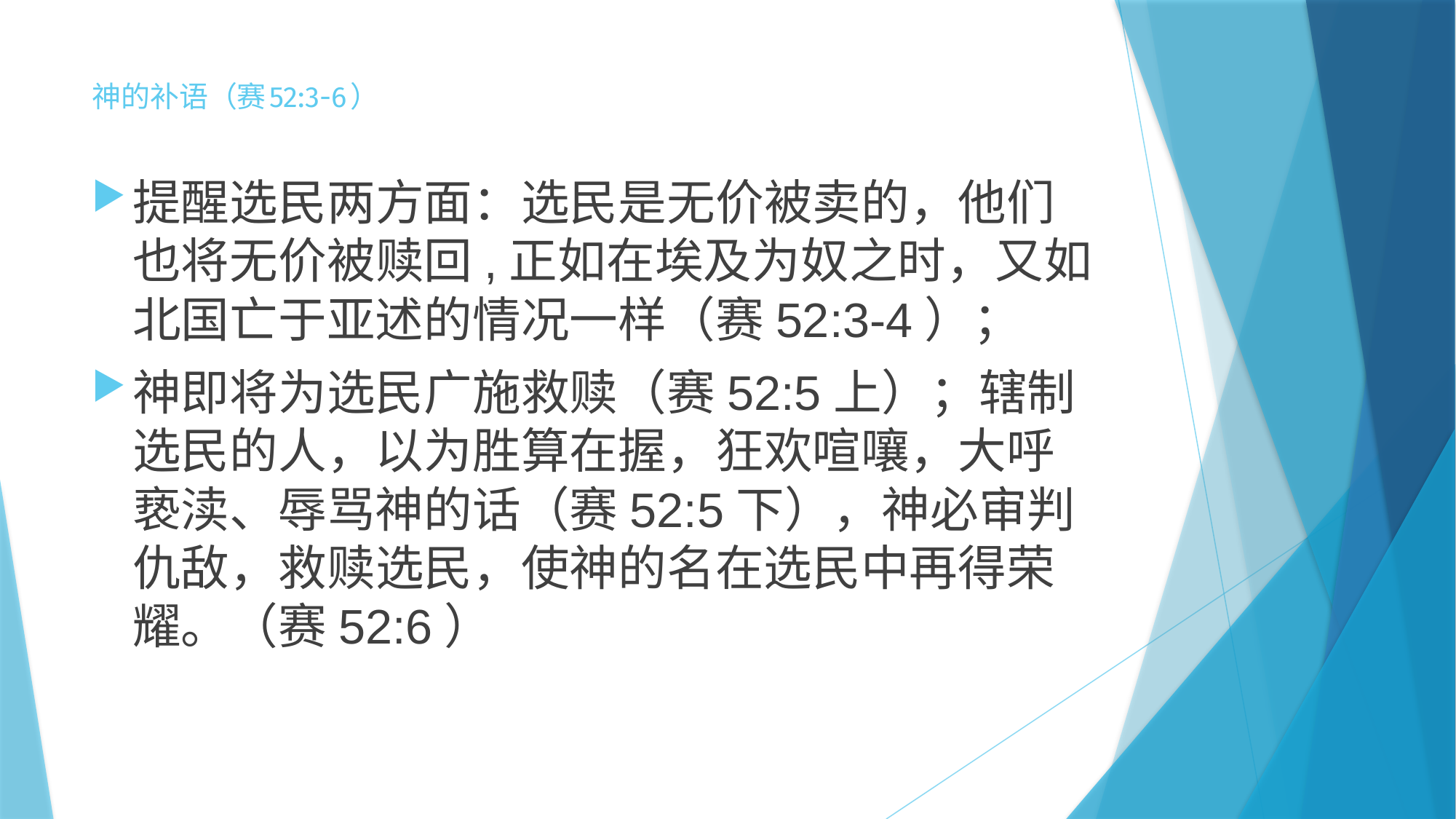

# 神的补语（赛52:3-6）
提醒选民两方面：选民是无价被卖的，他们也将无价被赎回,正如在埃及为奴之时，又如北国亡于亚述的情况一样（赛52:3-4）；
神即将为选民广施救赎（赛52:5上）；辖制选民的人，以为胜算在握，狂欢喧嚷，大呼亵渎、辱骂神的话（赛52:5下），神必审判仇敌，救赎选民，使神的名在选民中再得荣耀。（赛52:6）